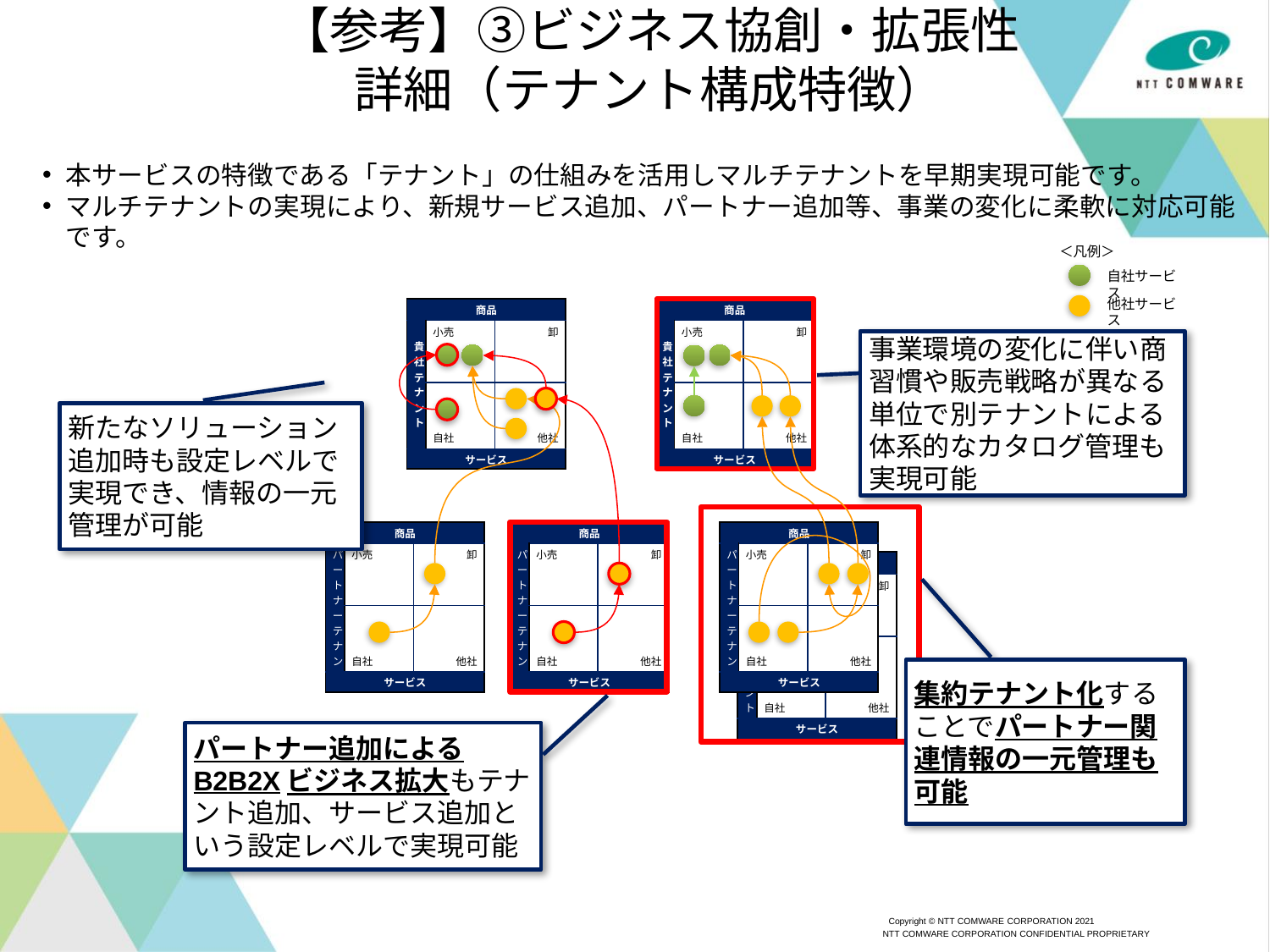

# 【参考】③ビジネス協創・拡張性 詳細（テナント構成特徴）
本サービスの特徴である「テナント」の仕組みを活用しマルチテナントを早期実現可能です。
マルチテナントの実現により、新規サービス追加、パートナー追加等、事業の変化に柔軟に対応可能です。
＜凡例＞
自社サービス

他社サービス

| 商品 |  |  |
| --- | --- | --- |
| 貴社テナント | 小売 | 卸 |
|  | 自社 | 他社 |
| サービス |  |  |
| 商品 |  |  |
| --- | --- | --- |
| 貴社テナント | 小売 | 卸 |
|  | 自社 | 他社 |
| サービス |  |  |

事業環境の変化に伴い商習慣や販売戦略が異なる単位で別テナントによる体系的なカタログ管理も実現可能

新たなソリューション追加時も設定レベルで実現でき、情報の一元管理が可能

| 商品 |  |  |
| --- | --- | --- |
| パートナーテナント | 小売 | 卸 |
|  | 自社 | 他社 |
| サービス |  |  |
| 商品 |  |  |
| --- | --- | --- |
| パートナーテナント | 小売 | 卸 |
|  | 自社 | 他社 |
| サービス |  |  |

| 商品 |  |  |
| --- | --- | --- |
| パートナーテナント | 小売 | 卸 |
|  | 自社 | 他社 |
| サービス |  |  |
| 商品 |  |  |
| --- | --- | --- |
| パートナーテナント | 小売 | 卸 |
|  | 自社 | 他社 |
| サービス |  |  |

集約テナント化することでパートナー関連情報の一元管理も可能
パートナー追加によるB2B2Xビジネス拡大もテナント追加、サービス追加という設定レベルで実現可能